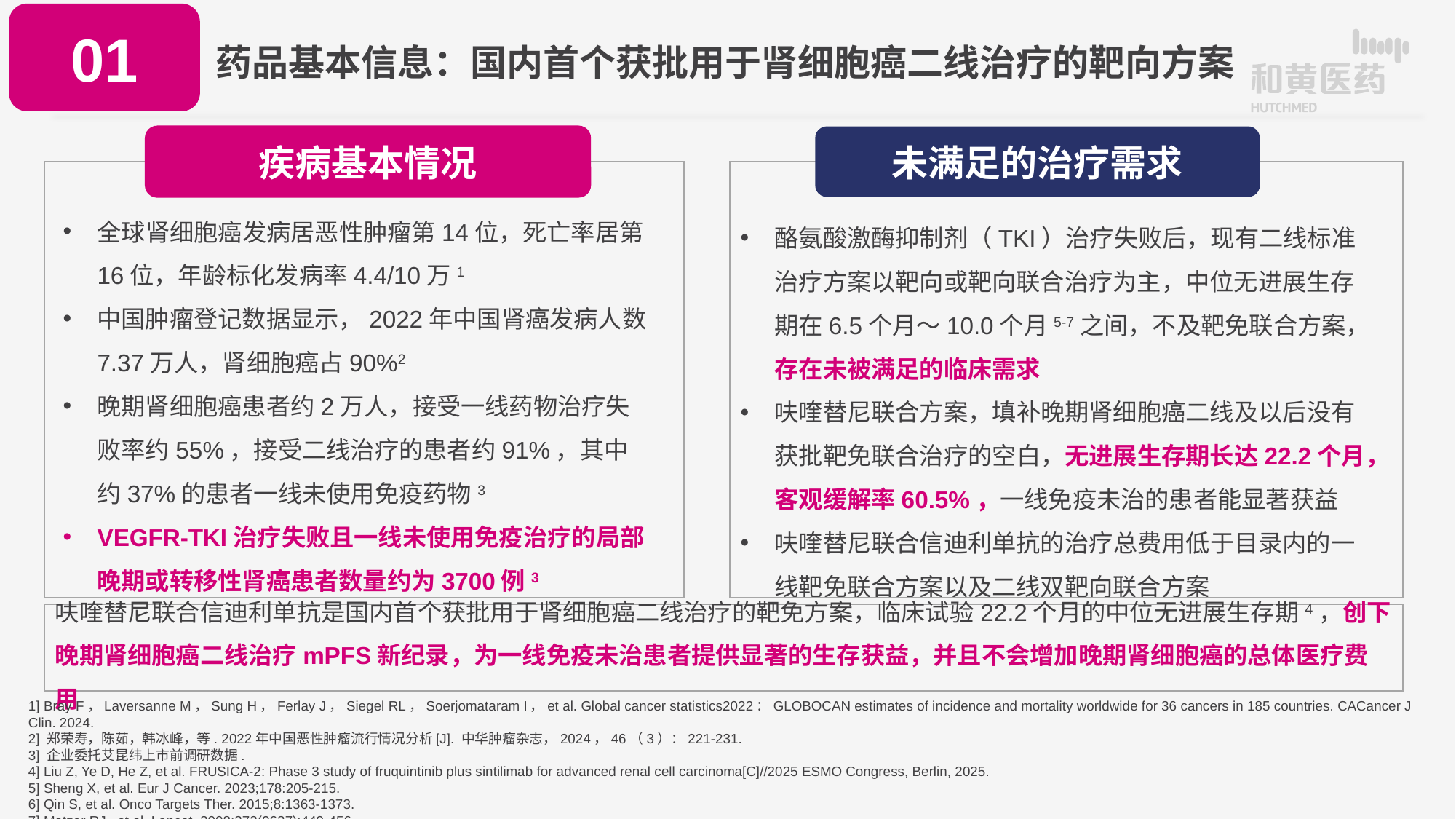

01
药品基本信息：国内首个获批用于肾细胞癌二线治疗的靶向方案
疾病基本情况
未满足的治疗需求

全球肾细胞癌发病居恶性肿瘤第14位，死亡率居第16位，年龄标化发病率4.4/10万1
中国肿瘤登记数据显示，2022年中国肾癌发病人数7.37万人，肾细胞癌占90%2
晚期肾细胞癌患者约2万人，接受一线药物治疗失败率约55%，接受二线治疗的患者约91%，其中约37%的患者一线未使用免疫药物3
VEGFR-TKI治疗失败且一线未使用免疫治疗的局部晚期或转移性肾癌患者数量约为3700例3
酪氨酸激酶抑制剂（TKI）治疗失败后，现有二线标准治疗方案以靶向或靶向联合治疗为主，中位无进展生存期在6.5个月～10.0个月5-7之间，不及靶免联合方案，存在未被满足的临床需求
呋喹替尼联合方案，填补晚期肾细胞癌二线及以后没有获批靶免联合治疗的空白，无进展生存期长达22.2个月，客观缓解率60.5%，一线免疫未治的患者能显著获益
呋喹替尼联合信迪利单抗的治疗总费用低于目录内的一线靶免联合方案以及二线双靶向联合方案
呋喹替尼联合信迪利单抗是国内首个获批用于肾细胞癌二线治疗的靶免方案，临床试验22.2个月的中位无进展生存期4，创下晚期肾细胞癌二线治疗mPFS新纪录，为一线免疫未治患者提供显著的生存获益，并且不会增加晚期肾细胞癌的总体医疗费用
1] Bray F，Laversanne M，Sung H，Ferlay J，Siegel RL，Soerjomataram I，et al. Global cancer statistics2022：GLOBOCAN estimates of incidence and mortality worldwide for 36 cancers in 185 countries. CACancer J Clin. 2024.
2] 郑荣寿，陈茹，韩冰峰，等. 2022年中国恶性肿瘤流行情况分析[J]. 中华肿瘤杂志，2024，46（3）：221-231.
3] 企业委托艾昆纬上市前调研数据.
4] Liu Z, Ye D, He Z, et al. FRUSICA-2: Phase 3 study of fruquintinib plus sintilimab for advanced renal cell carcinoma[C]//2025 ESMO Congress, Berlin, 2025.
5] Sheng X, et al. Eur J Cancer. 2023;178:205-215.
6] Qin S, et al. Onco Targets Ther. 2015;8:1363-1373.
7] Motzer RJ,  et al. Lancet. 2008;372(9637):449-456.